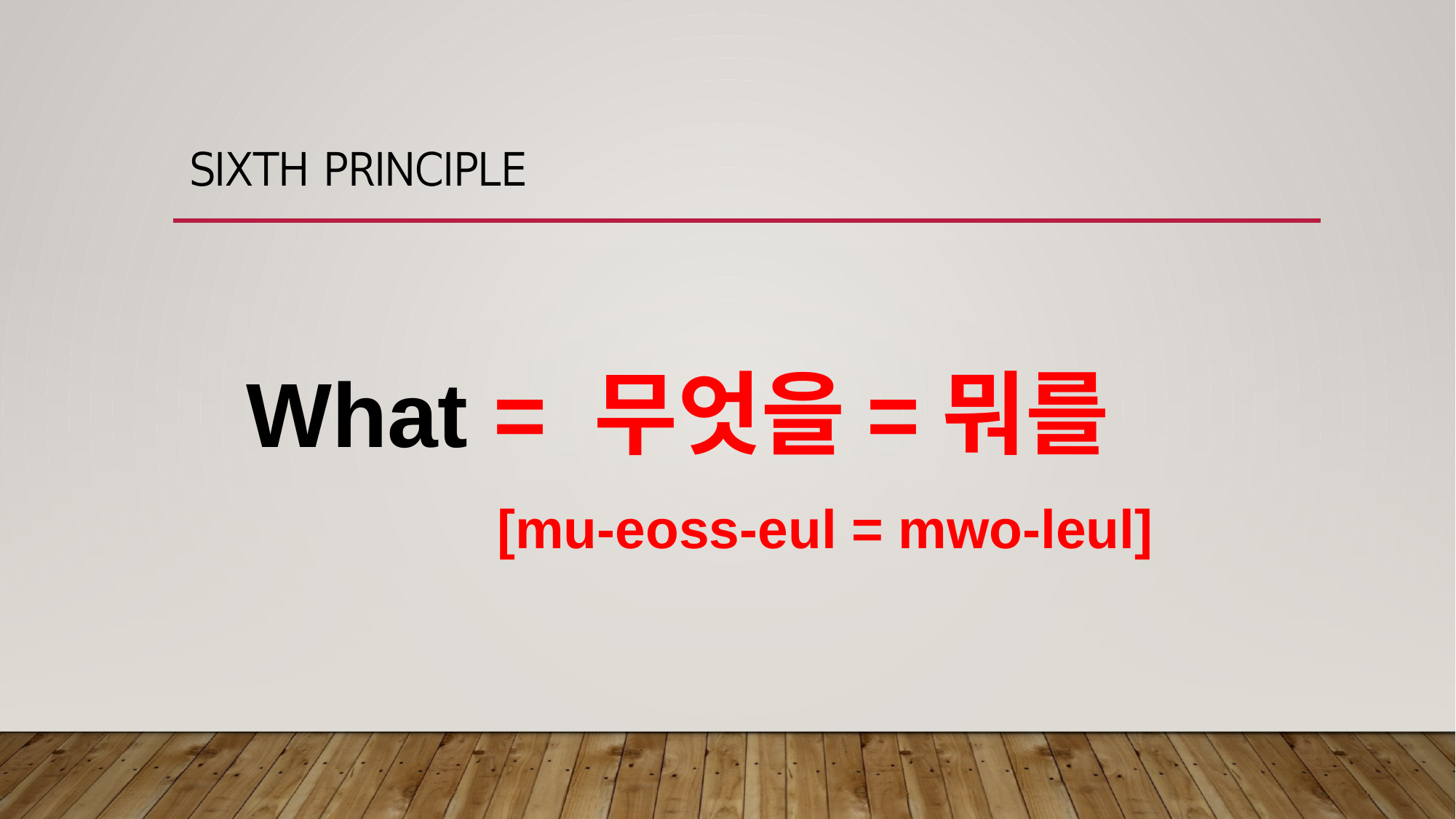

# Sixth principle
What = 무엇을=뭐를
                              [mu-eoss-eul = mwo-leul]